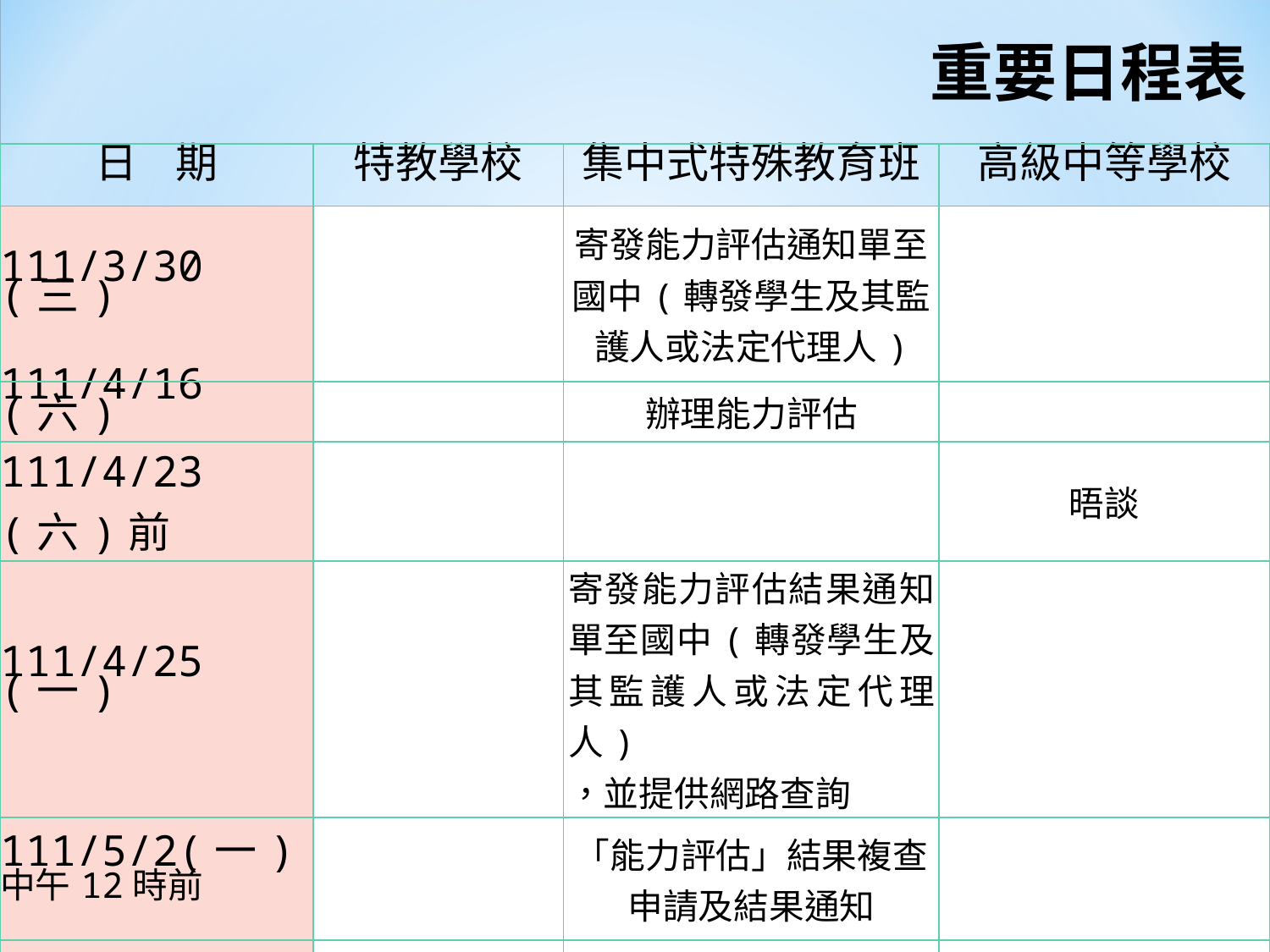

# 重要日程表
| 日 期 | 特教學校 | 集中式特殊教育班 | 高級中等學校 |
| --- | --- | --- | --- |
| 111/3/30(三) |  | 寄發能力評估通知單至國中(轉發學生及其監護人或法定代理人) |  |
| 111/4/16(六) |  | 辦理能力評估 |  |
| 111/4/23(六)前 |  |  | 晤談 |
| 111/4/25(一) |  | 寄發能力評估結果通知單至國中(轉發學生及其監護人或法定代理人) ，並提供網路查詢 |  |
| 111/5/2(一) 中午12時前 |  | 「能力評估」結果複查申請及結果通知 |  |
| 111/5/4(三)- 111/5/12(四) | 分區安置作業 | 分區安置作業 (採現場唱名分發) | 分區安置作業 |